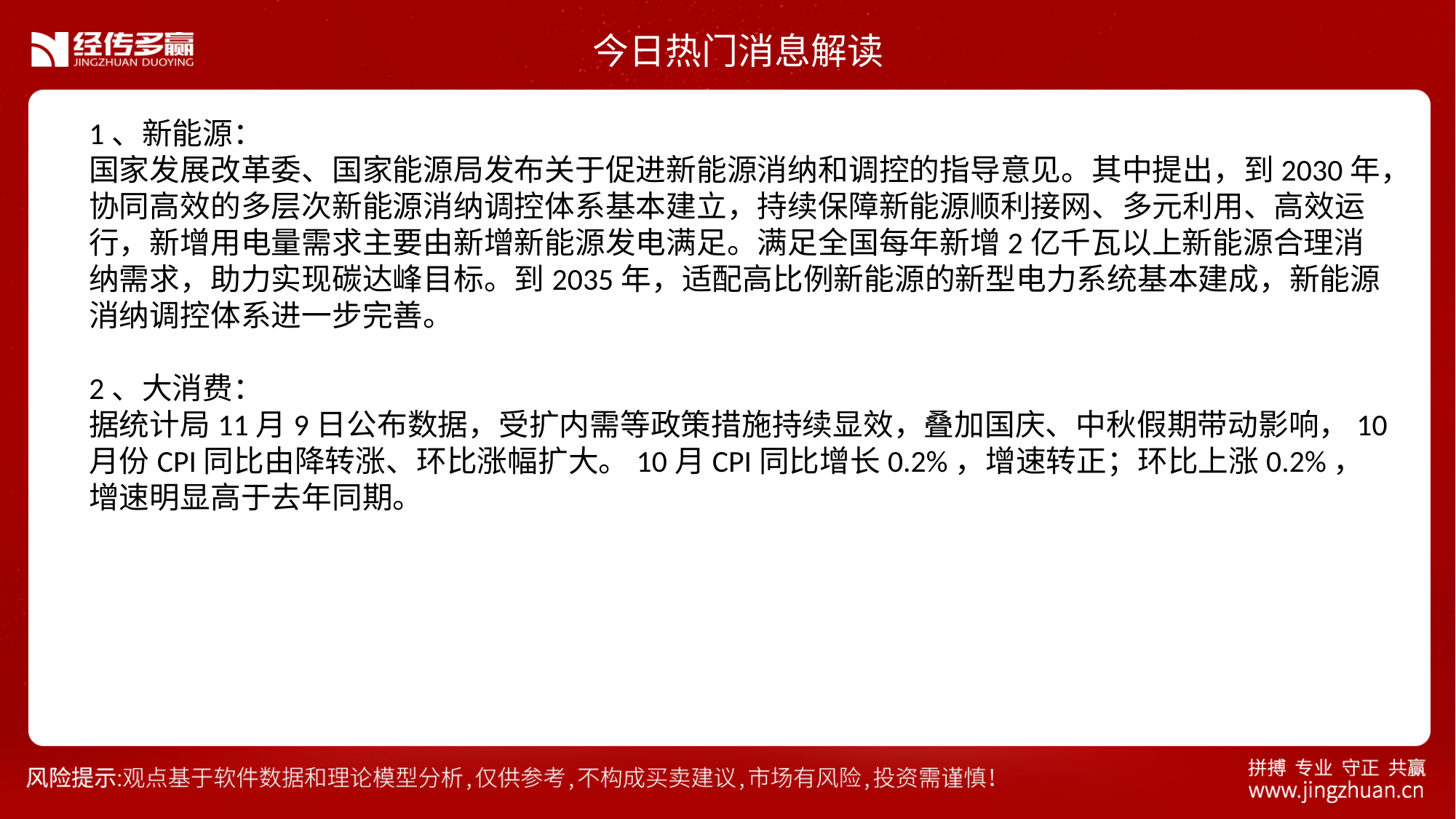

今日热门消息解读
1、新能源：
国家发展改革委、国家能源局发布关于促进新能源消纳和调控的指导意见。其中提出，到2030年，协同高效的多层次新能源消纳调控体系基本建立，持续保障新能源顺利接网、多元利用、高效运行，新增用电量需求主要由新增新能源发电满足。满足全国每年新增2亿千瓦以上新能源合理消纳需求，助力实现碳达峰目标。到2035年，适配高比例新能源的新型电力系统基本建成，新能源消纳调控体系进一步完善。

2、大消费：
据统计局11月9日公布数据，受扩内需等政策措施持续显效，叠加国庆、中秋假期带动影响，10月份CPI同比由降转涨、环比涨幅扩大。10月CPI同比增长0.2%，增速转正；环比上涨0.2%，增速明显高于去年同期。